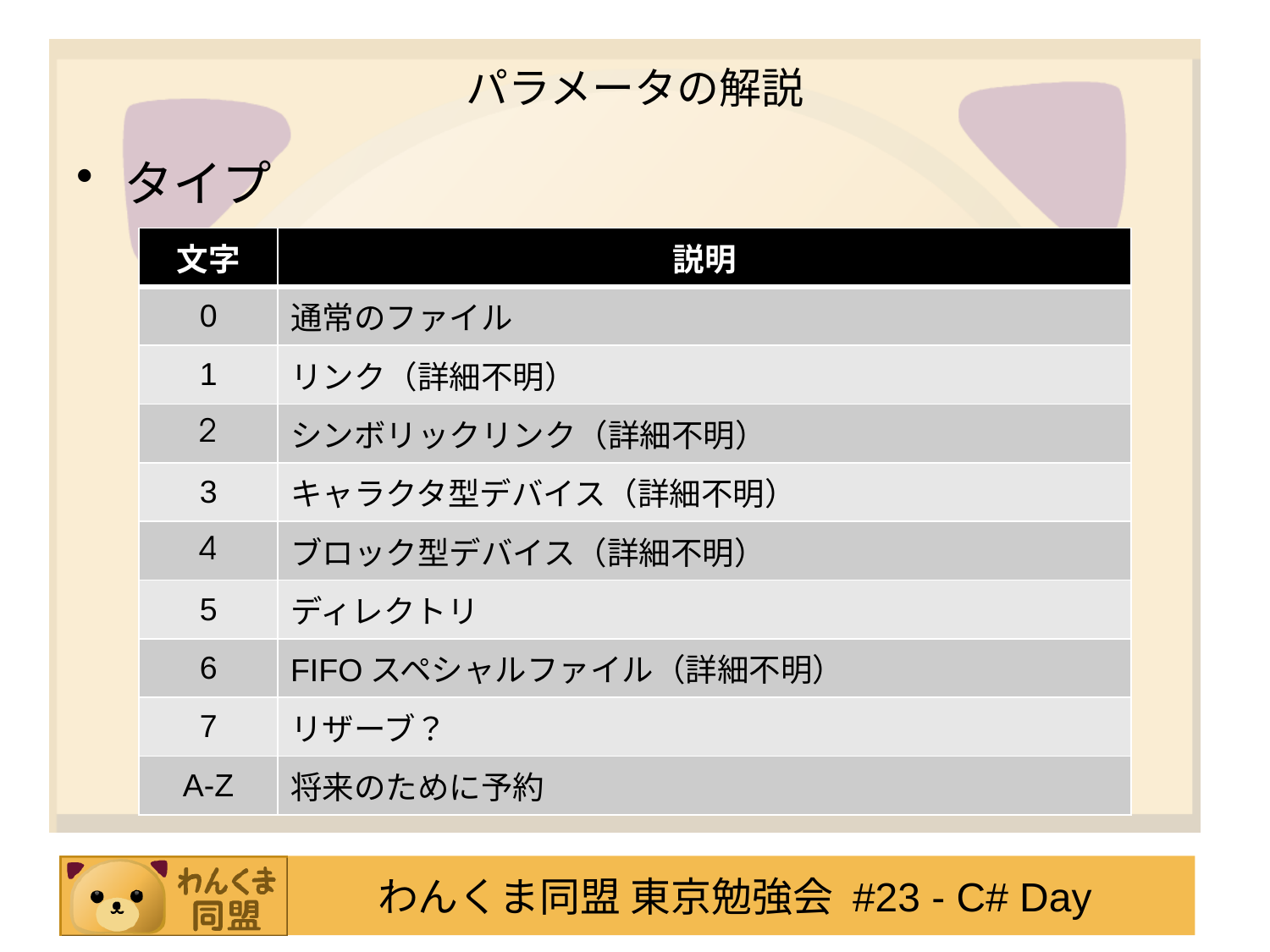

# パラメータの解説
タイプ
| 文字 | 説明 |
| --- | --- |
| 0 | 通常のファイル |
| 1 | リンク（詳細不明） |
| 2 | シンボリックリンク（詳細不明） |
| 3 | キャラクタ型デバイス（詳細不明） |
| 4 | ブロック型デバイス（詳細不明） |
| 5 | ディレクトリ |
| 6 | FIFOスペシャルファイル（詳細不明） |
| 7 | リザーブ？ |
| A-Z | 将来のために予約 |